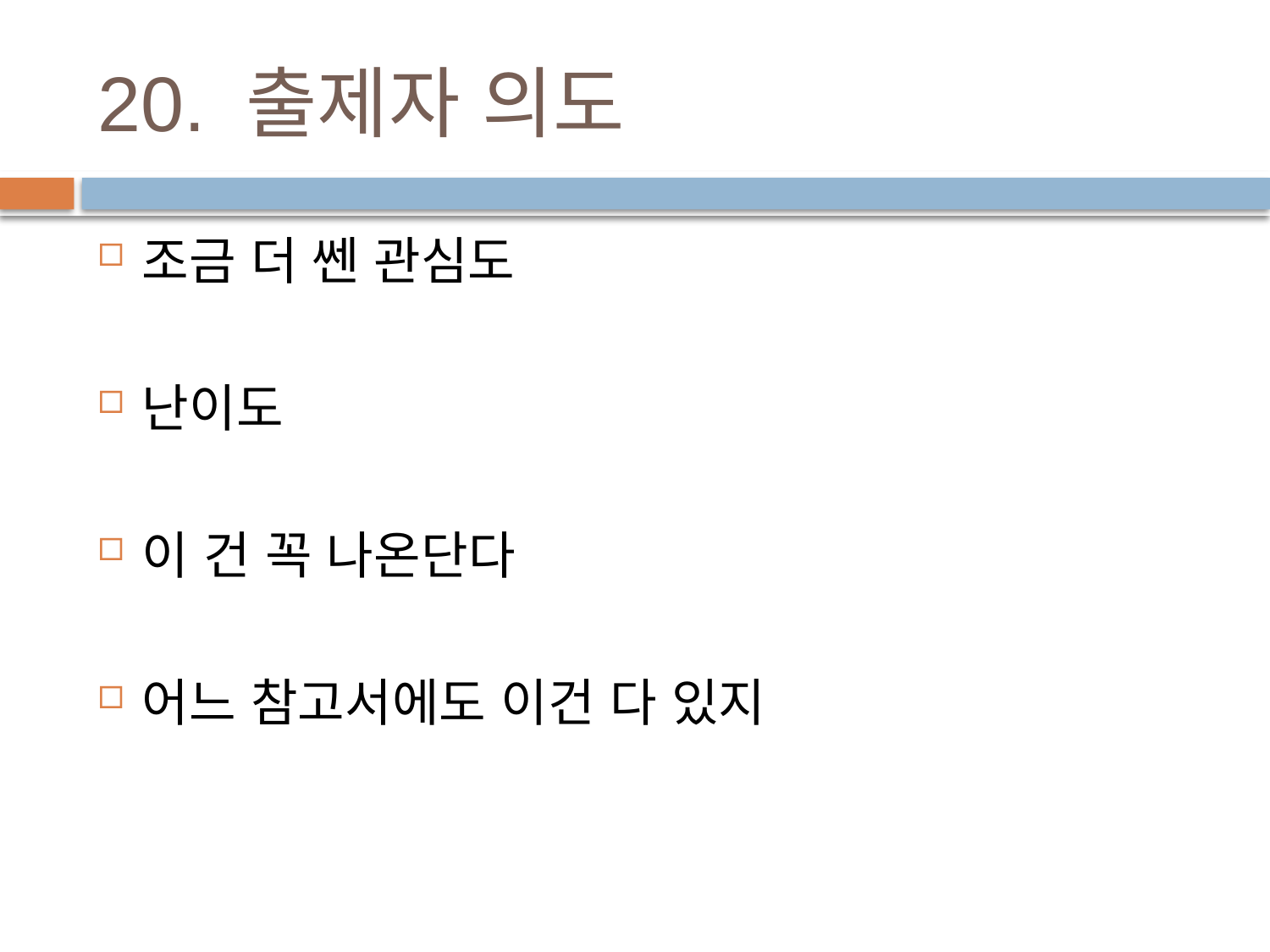

# 20. 출제자 의도
조금 더 쎈 관심도

난이도

이 건 꼭 나온단다

어느 참고서에도 이건 다 있지